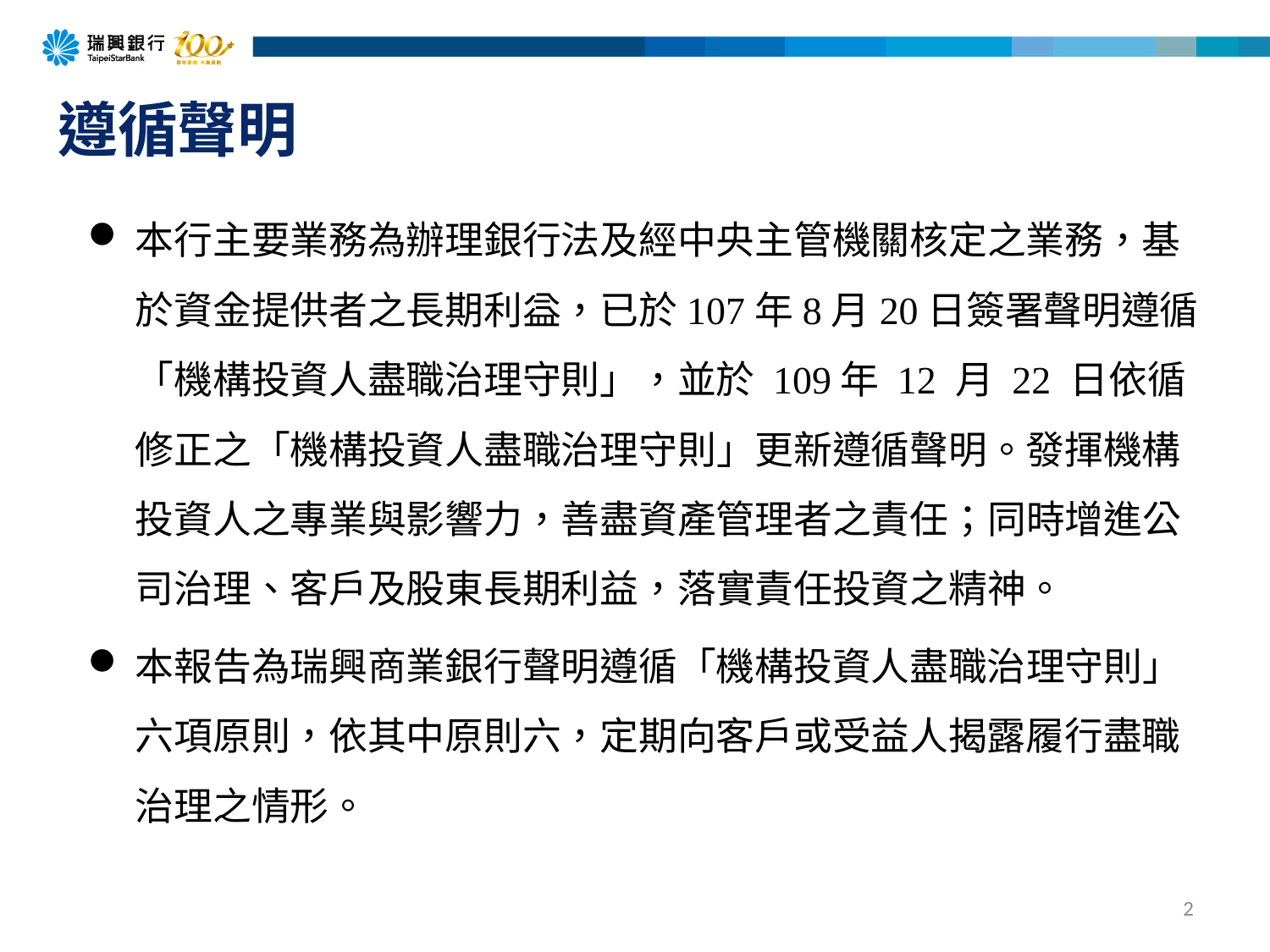

# 遵循聲明
本行主要業務為辦理銀行法及經中央主管機關核定之業務，基於資金提供者之長期利益，已於107年8月20日簽署聲明遵循「機構投資人盡職治理守則」，並於 109年 12 月 22 日依循修正之「機構投資人盡職治理守則」更新遵循聲明。發揮機構投資人之專業與影響力，善盡資產管理者之責任；同時增進公司治理、客戶及股東長期利益，落實責任投資之精神。
本報告為瑞興商業銀行聲明遵循「機構投資人盡職治理守則」六項原則，依其中原則六，定期向客戶或受益人揭露履行盡職治理之情形。
2